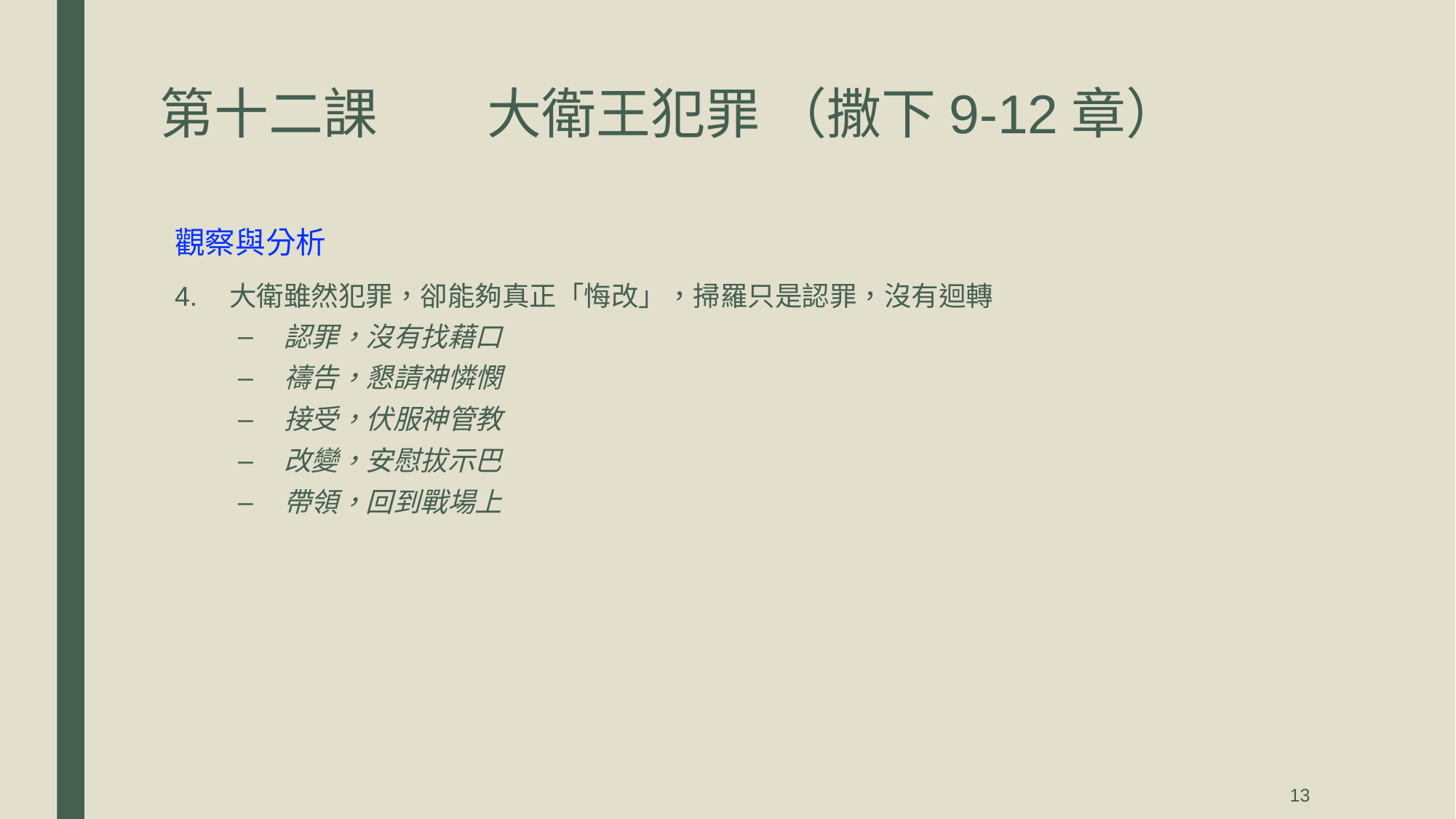

# 第十二課	大衛王犯罪 （撒下9-12章）
觀察與分析
大衛雖然犯罪，卻能夠真正「悔改」，掃羅只是認罪，沒有迴轉
認罪，沒有找藉口
禱告，懇請神憐憫
接受，伏服神管教
改變，安慰拔示巴
帶領，回到戰場上

13